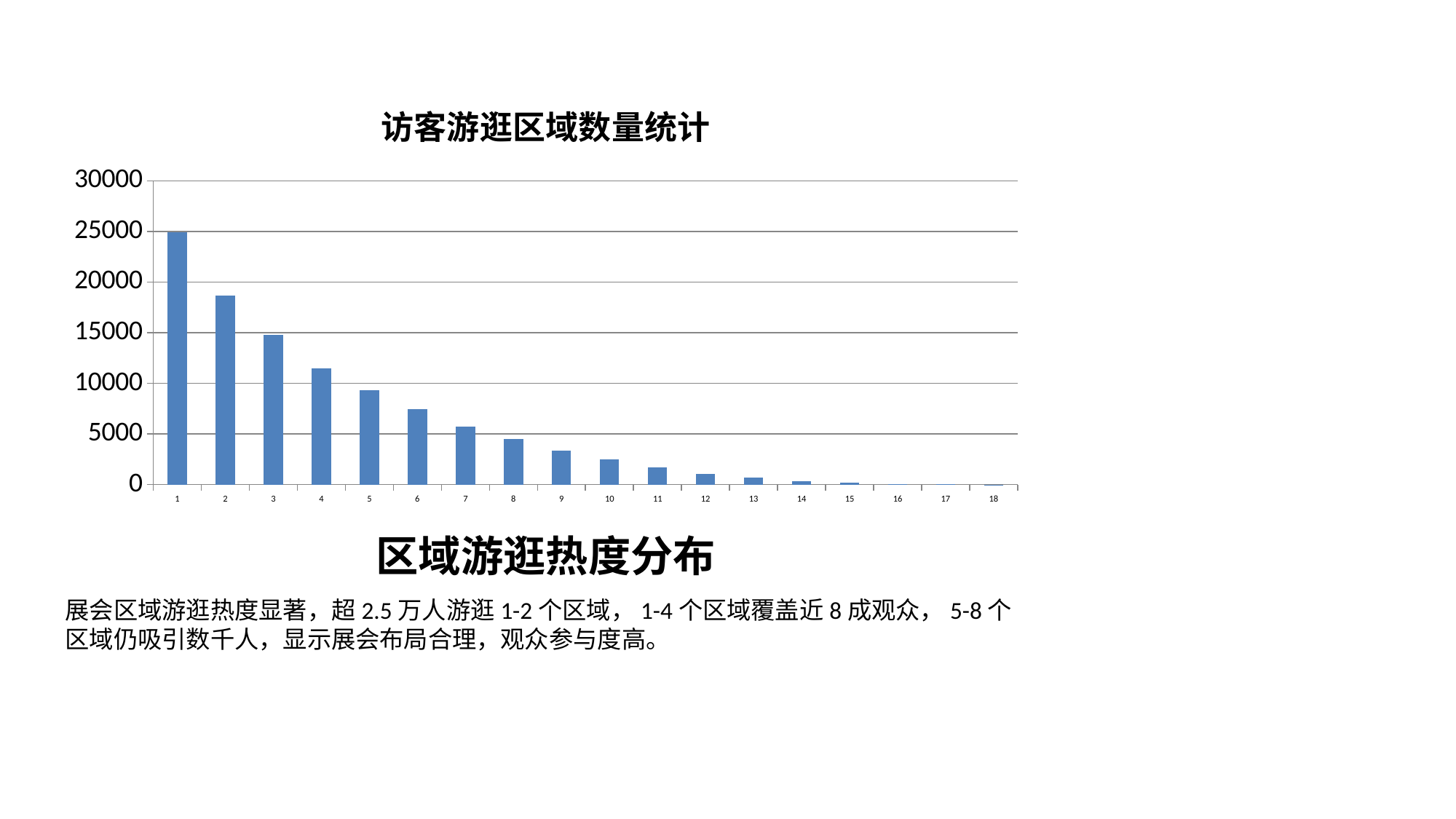

### Chart: 访客游逛区域数量统计

| Category | 访问次数 |
|---|---|
| 1 | 24912.0 |
| 2 | 18662.0 |
| 3 | 14768.0 |
| 4 | 11461.0 |
| 5 | 9295.0 |
| 6 | 7421.0 |
| 7 | 5703.0 |
| 8 | 4510.0 |
| 9 | 3373.0 |
| 10 | 2518.0 |
| 11 | 1707.0 |
| 12 | 1077.0 |
| 13 | 684.0 |
| 14 | 360.0 |
| 15 | 170.0 |
| 16 | 47.0 |
| 17 | 10.0 |
| 18 | 1.0 |
区域游逛热度分布
展会区域游逛热度显著，超2.5万人游逛1-2个区域，1-4个区域覆盖近8成观众，5-8个区域仍吸引数千人，显示展会布局合理，观众参与度高。